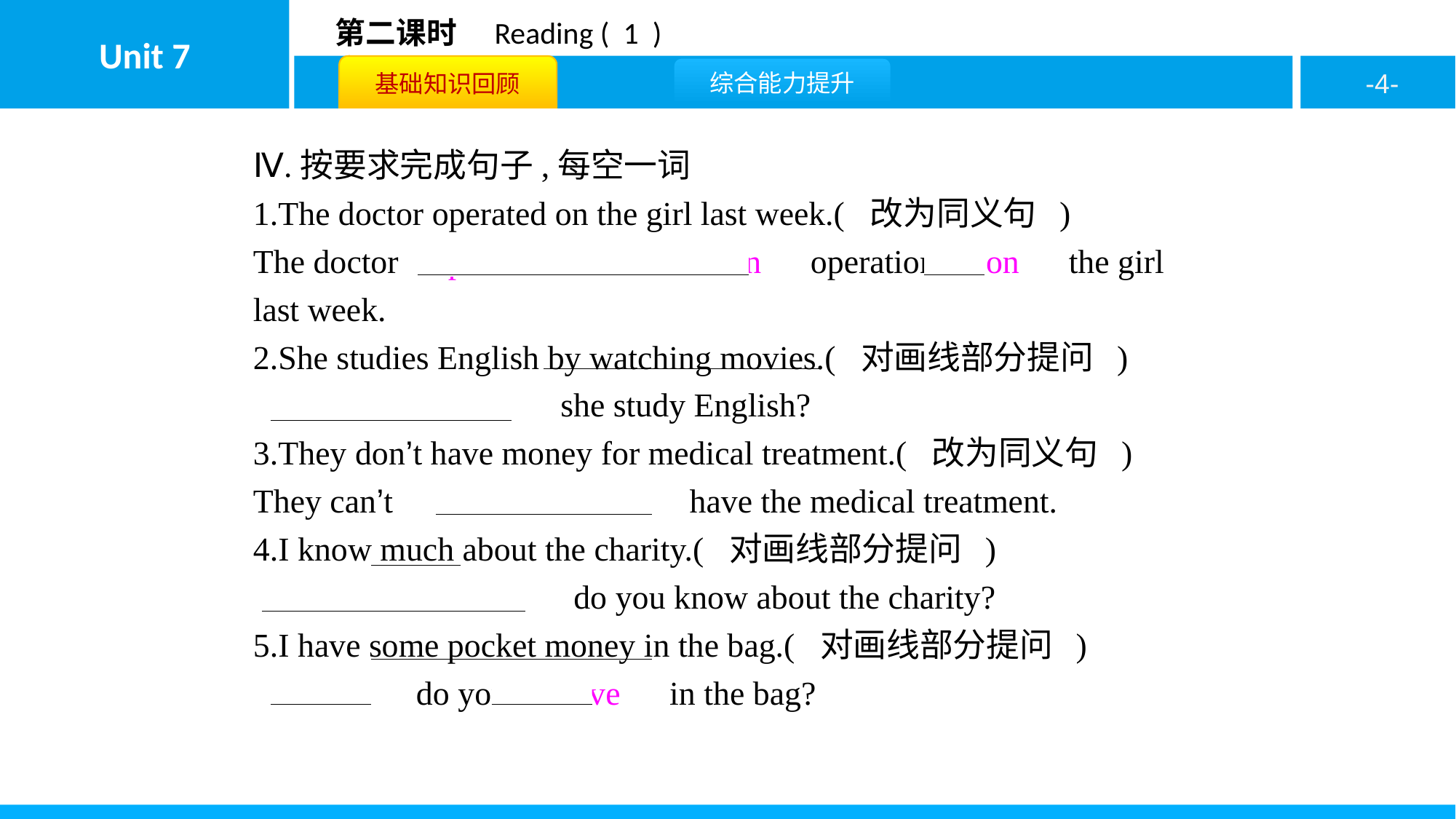

Ⅳ.按要求完成句子,每空一词
1.The doctor operated on the girl last week.(  改为同义句  )
The doctor　performed/did　 　an　operation　on　the girl last week.
2.She studies English by watching movies.(  对画线部分提问  )
　How　 　does　she study English?
3.They don’t have money for medical treatment.(  改为同义句  )
They can’t　afford　 　to　have the medical treatment.
4.I know much about the charity.(  对画线部分提问  )
　How　 　much　do you know about the charity?
5.I have some pocket money in the bag.(  对画线部分提问  )
　What　do you　have　in the bag?